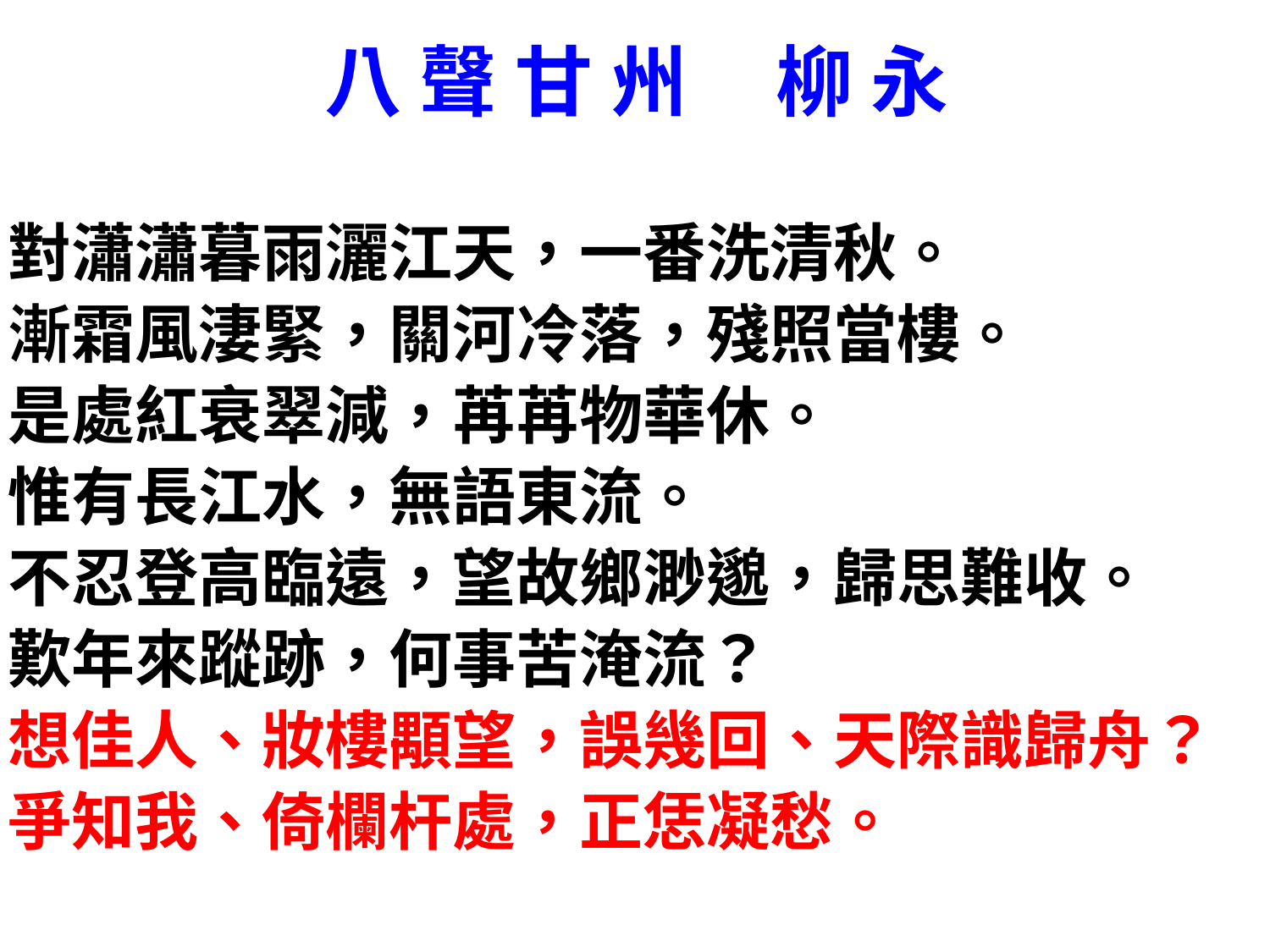

# 八 聲 甘 州     柳 永

對瀟瀟暮雨灑江天，一番洗清秋。
漸霜風淒緊，關河冷落，殘照當樓。
是處紅衰翠減，苒苒物華休。
惟有長江水，無語東流。
不忍登高臨遠，望故鄉渺邈，歸思難收。
歎年來蹤跡，何事苦淹流？
想佳人、妝樓顒望，誤幾回、天際識歸舟？
爭知我、倚欄杆處，正恁凝愁。